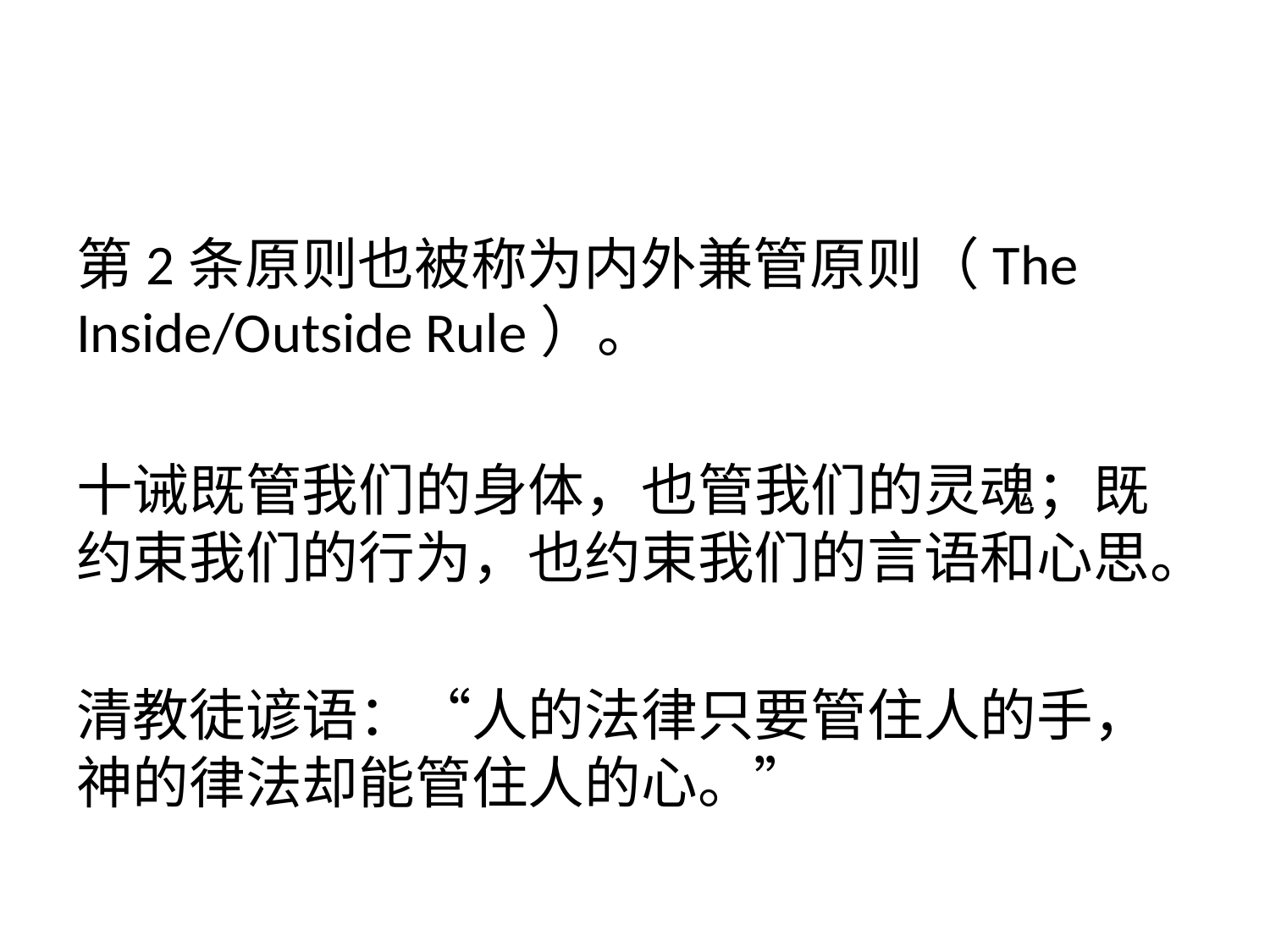

#
第2条原则也被称为内外兼管原则（The Inside/Outside Rule）。

十诫既管我们的身体，也管我们的灵魂；既约束我们的行为，也约束我们的言语和心思。

清教徒谚语：“人的法律只要管住人的手，神的律法却能管住人的心。”